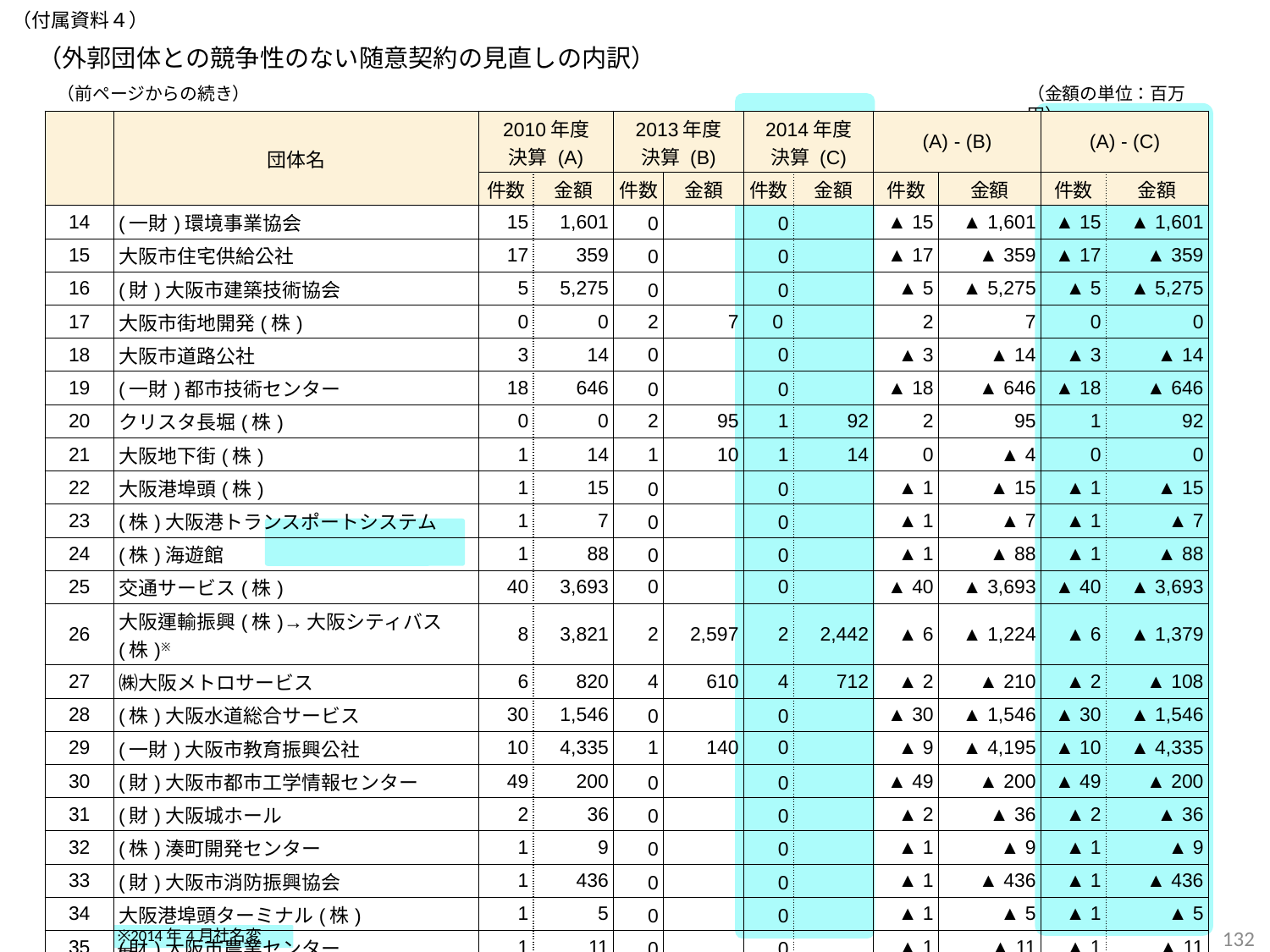

（付属資料４）
（外郭団体との競争性のない随意契約の見直しの内訳）
（前ページからの続き）
（金額の単位：百万円）

|  | 団体名 | 2010年度 決算 (A) |  | 2013年度 決算 (B) |  | 2014年度 決算 (C) |  | (A) - (B) |  | (A) - (C) |  |
| --- | --- | --- | --- | --- | --- | --- | --- | --- | --- | --- | --- |
|  |  | 件数 | 金額 | 件数 | 金額 | 件数 | 金額 | 件数 | 金額 | 件数 | 金額 |
| 14 | (一財)環境事業協会 | 15 | 1,601 | 0 |  | 0 |  | ▲ 15 | ▲ 1,601 | ▲ 15 | ▲ 1,601 |
| 15 | 大阪市住宅供給公社 | 17 | 359 | 0 |  | 0 |  | ▲ 17 | ▲ 359 | ▲ 17 | ▲ 359 |
| 16 | (財)大阪市建築技術協会 | 5 | 5,275 | 0 |  | 0 |  | ▲ 5 | ▲ 5,275 | ▲ 5 | ▲ 5,275 |
| 17 | 大阪市街地開発(株) | 0 | 0 | 2 | 7 | 0 |  | 2 | 7 | 0 | 0 |
| 18 | 大阪市道路公社 | 3 | 14 | 0 |  | 0 |  | ▲ 3 | ▲ 14 | ▲ 3 | ▲ 14 |
| 19 | (一財)都市技術センター | 18 | 646 | 0 |  | 0 |  | ▲ 18 | ▲ 646 | ▲ 18 | ▲ 646 |
| 20 | クリスタ長堀(株) | 0 | 0 | 2 | 95 | 1 | 92 | 2 | 95 | 1 | 92 |
| 21 | 大阪地下街(株) | 1 | 14 | 1 | 10 | 1 | 14 | 0 | ▲ 4 | 0 | 0 |
| 22 | 大阪港埠頭(株) | 1 | 15 | 0 |  | 0 |  | ▲ 1 | ▲ 15 | ▲ 1 | ▲ 15 |
| 23 | (株)大阪港トランスポートシステム | 1 | 7 | 0 |  | 0 |  | ▲ 1 | ▲ 7 | ▲ 1 | ▲ 7 |
| 24 | (株)海遊館 | 1 | 88 | 0 |  | 0 |  | ▲ 1 | ▲ 88 | ▲ 1 | ▲ 88 |
| 25 | 交通サービス(株) | 40 | 3,693 | 0 |  | 0 |  | ▲ 40 | ▲ 3,693 | ▲ 40 | ▲ 3,693 |
| 26 | 大阪運輸振興(株)→大阪シティバス(株)※ | 8 | 3,821 | 2 | 2,597 | 2 | 2,442 | ▲ 6 | ▲ 1,224 | ▲ 6 | ▲ 1,379 |
| 27 | ㈱大阪メトロサービス | 6 | 820 | 4 | 610 | 4 | 712 | ▲ 2 | ▲ 210 | ▲ 2 | ▲ 108 |
| 28 | (株)大阪水道総合サービス | 30 | 1,546 | 0 |  | 0 |  | ▲ 30 | ▲ 1,546 | ▲ 30 | ▲ 1,546 |
| 29 | (一財)大阪市教育振興公社 | 10 | 4,335 | 1 | 140 | 0 |  | ▲ 9 | ▲ 4,195 | ▲ 10 | ▲ 4,335 |
| 30 | (財)大阪市都市工学情報センター | 49 | 200 | 0 |  | 0 |  | ▲ 49 | ▲ 200 | ▲ 49 | ▲ 200 |
| 31 | (財)大阪城ホール | 2 | 36 | 0 |  | 0 |  | ▲ 2 | ▲ 36 | ▲ 2 | ▲ 36 |
| 32 | (株)湊町開発センター | 1 | 9 | 0 |  | 0 |  | ▲ 1 | ▲ 9 | ▲ 1 | ▲ 9 |
| 33 | (財)大阪市消防振興協会 | 1 | 436 | 0 |  | 0 |  | ▲ 1 | ▲ 436 | ▲ 1 | ▲ 436 |
| 34 | 大阪港埠頭ターミナル(株) | 1 | 5 | 0 |  | 0 |  | ▲ 1 | ▲ 5 | ▲ 1 | ▲ 5 |
| 35 | (財)大阪市農業センター | 1 | 11 | 0 |  | 0 |  | ▲ 1 | ▲ 11 | ▲ 1 | ▲ 11 |
| 36 | (財)大阪観光コンベンション協会 | 4 | 129 | 0 |  | 0 |  | ▲ 4 | ▲ 129 | ▲ 4 | ▲ 129 |
| 37 | (公社)大阪港振興協会 | 3 | 98 | 0 |  | 0 |  | ▲ 3 | ▲ 98 | ▲ 3 | ▲ 98 |
| 38～61 | (社福)各区社会福祉協議会 | 13 | 2,772 | 0 |  | 0 |  | ▲ 13 | ▲ 2,772 | ▲ 13 | ▲ 2,772 |
|  | 合　　　計 | 325 | 32,150 | 19 | 3,970 | 13 | 3,553 | ▲ 305 | ▲ 28,180 | ▲ 312 | ▲ 28,597 |

※2014年4月社名変更

132